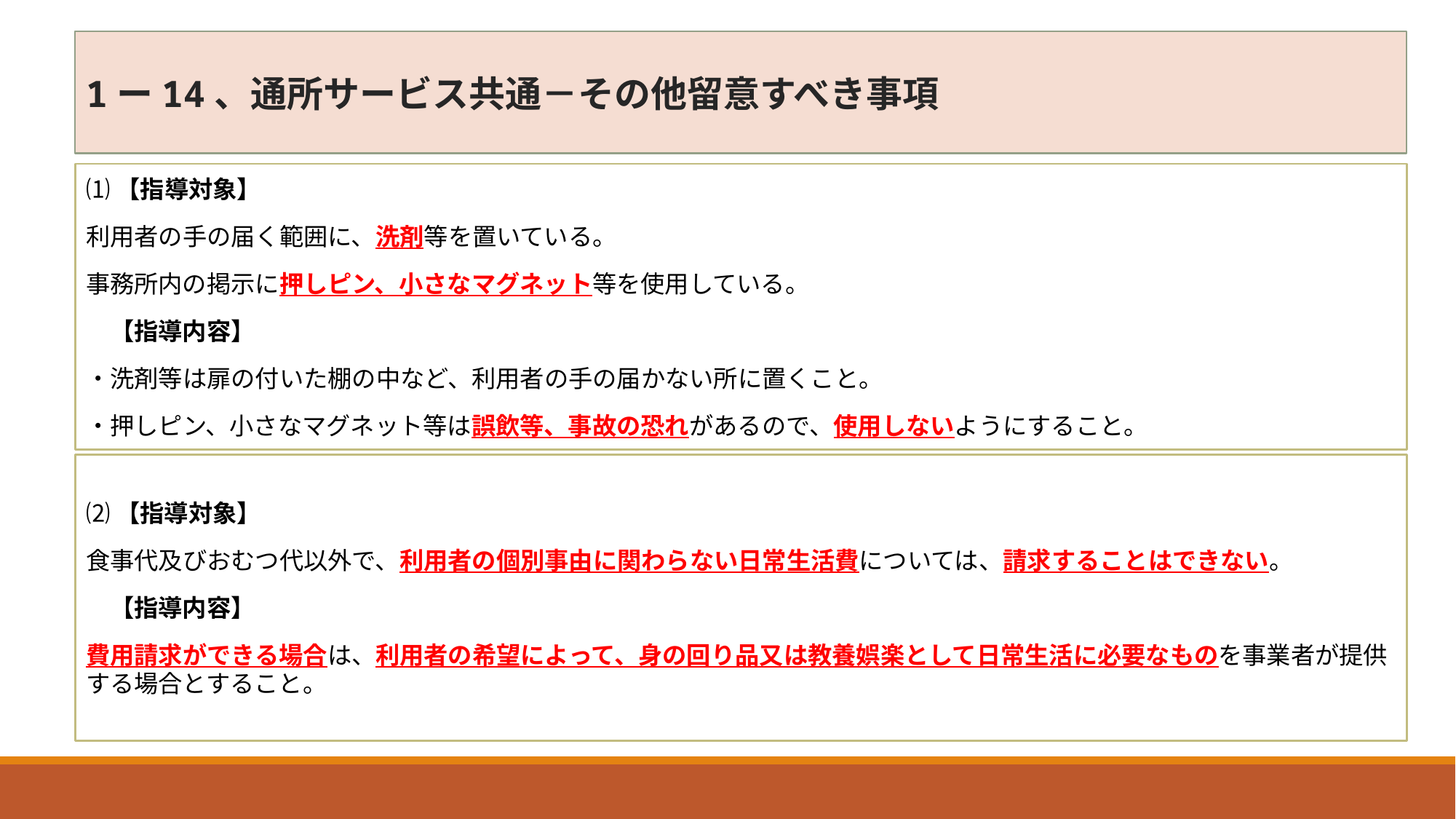

1ー14、通所サービス共通－その他留意すべき事項
⑴【指導対象】
利用者の手の届く範囲に、洗剤等を置いている。
事務所内の掲示に押しピン、小さなマグネット等を使用している。
　【指導内容】
・洗剤等は扉の付いた棚の中など、利用者の手の届かない所に置くこと。
・押しピン、小さなマグネット等は誤飲等、事故の恐れがあるので、使用しないようにすること。
⑵【指導対象】
食事代及びおむつ代以外で、利用者の個別事由に関わらない日常生活費については、請求することはできない。
　【指導内容】
費用請求ができる場合は、利用者の希望によって、身の回り品又は教養娯楽として日常生活に必要なものを事業者が提供する場合とすること。